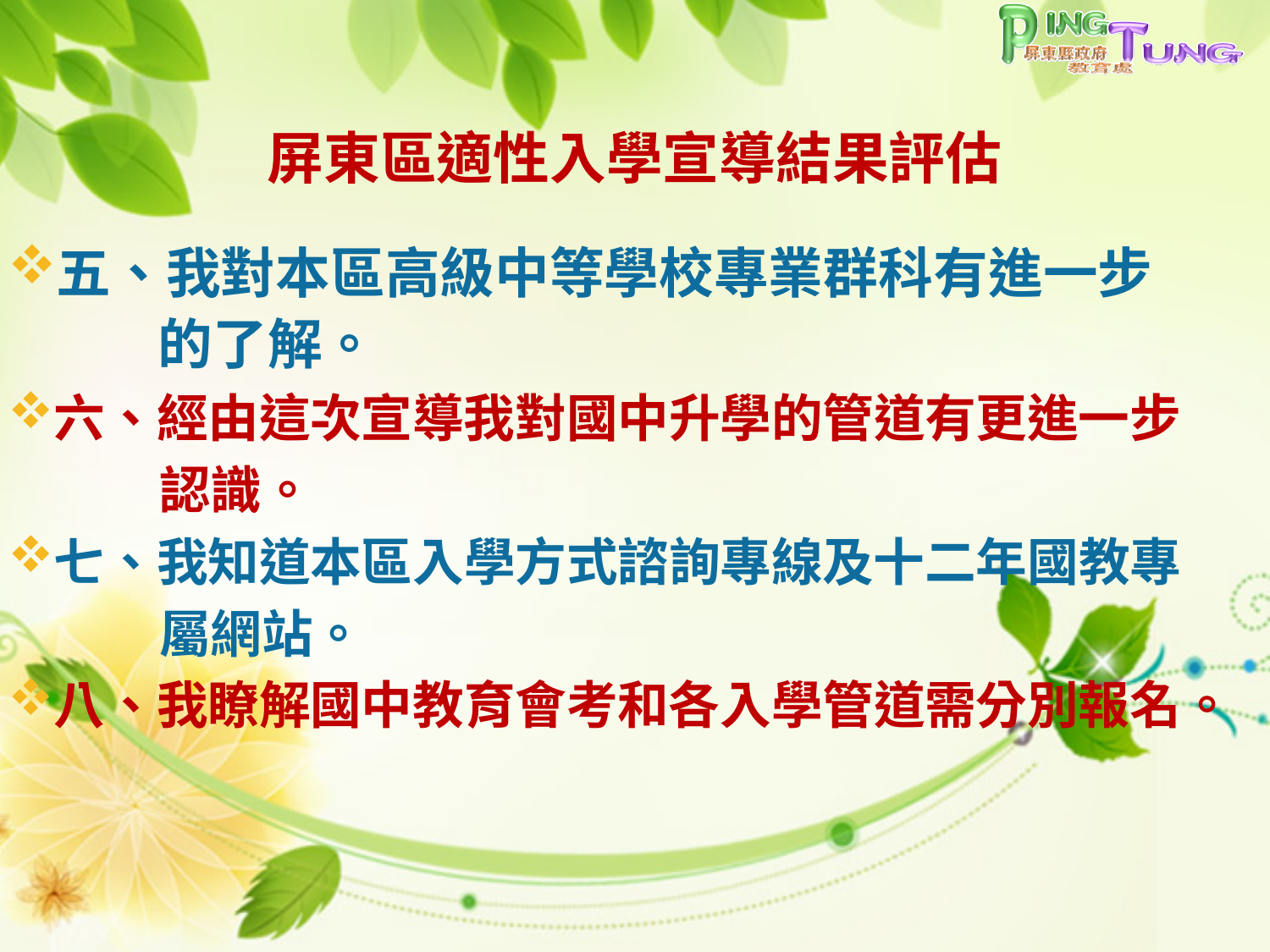

屏東區適性入學宣導結果評估
五、我對本區高級中等學校專業群科有進一步
           的了解。
六、經由這次宣導我對國中升學的管道有更進一步
            認識。
七、我知道本區入學方式諮詢專線及十二年國教專
            屬網站。
八、我瞭解國中教育會考和各入學管道需分別報名。